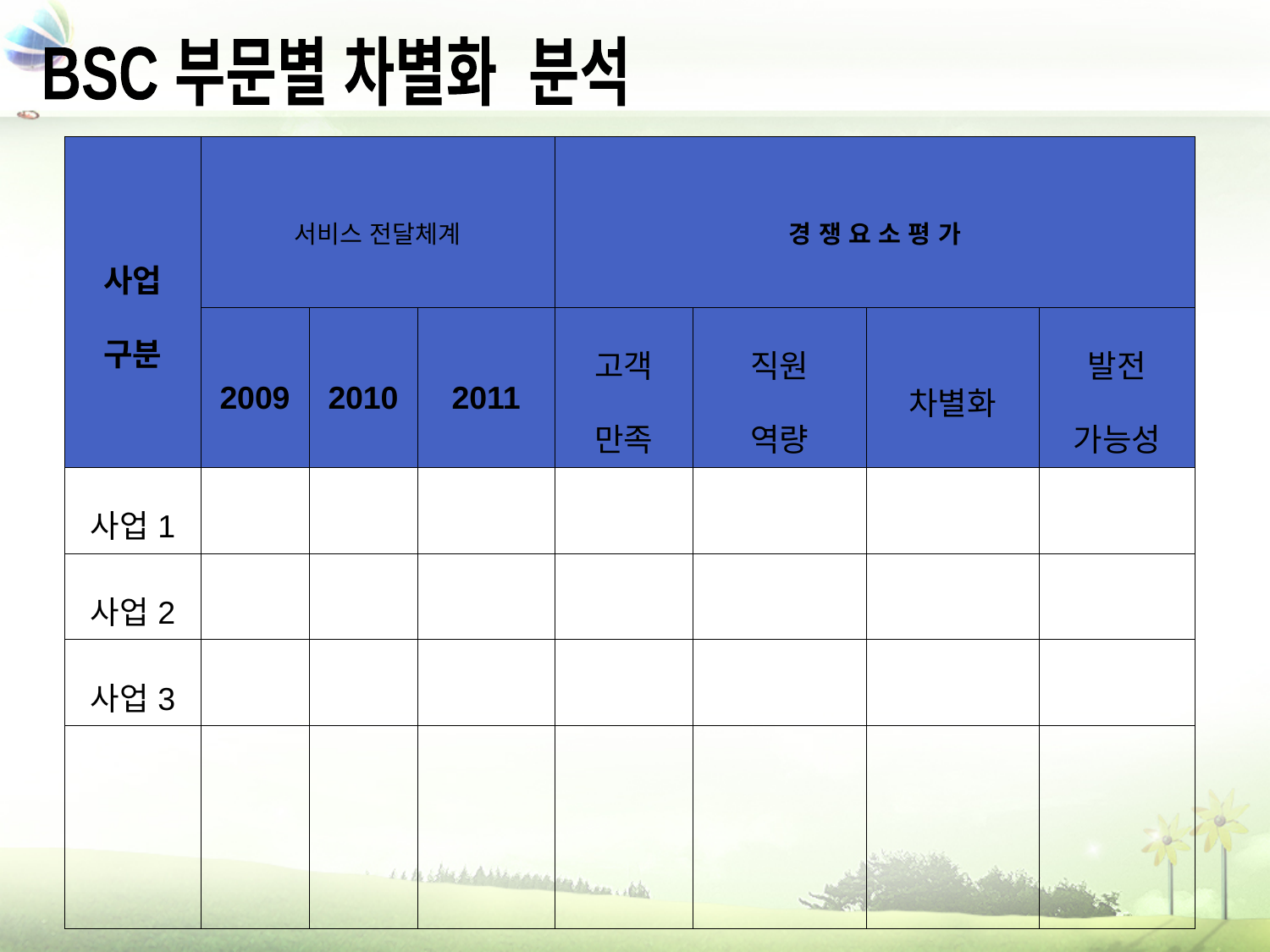

BSC 부문별 차별화  분석
| 사업 구분 | 서비스 전달체계 |  |  | 경 쟁 요 소 평 가 |  |  |  |
| --- | --- | --- | --- | --- | --- | --- | --- |
|  | 2009 | 2010 | 2011 | 고객 만족 | 직원 역량 | 차별화 | 발전 가능성 |
| 사업1 |  |  |  |  |  |  |  |
| 사업2 |  |  |  |  |  |  |  |
| 사업3 |  |  |  |  |  |  |  |
|  |  |  |  |  |  |  |  |